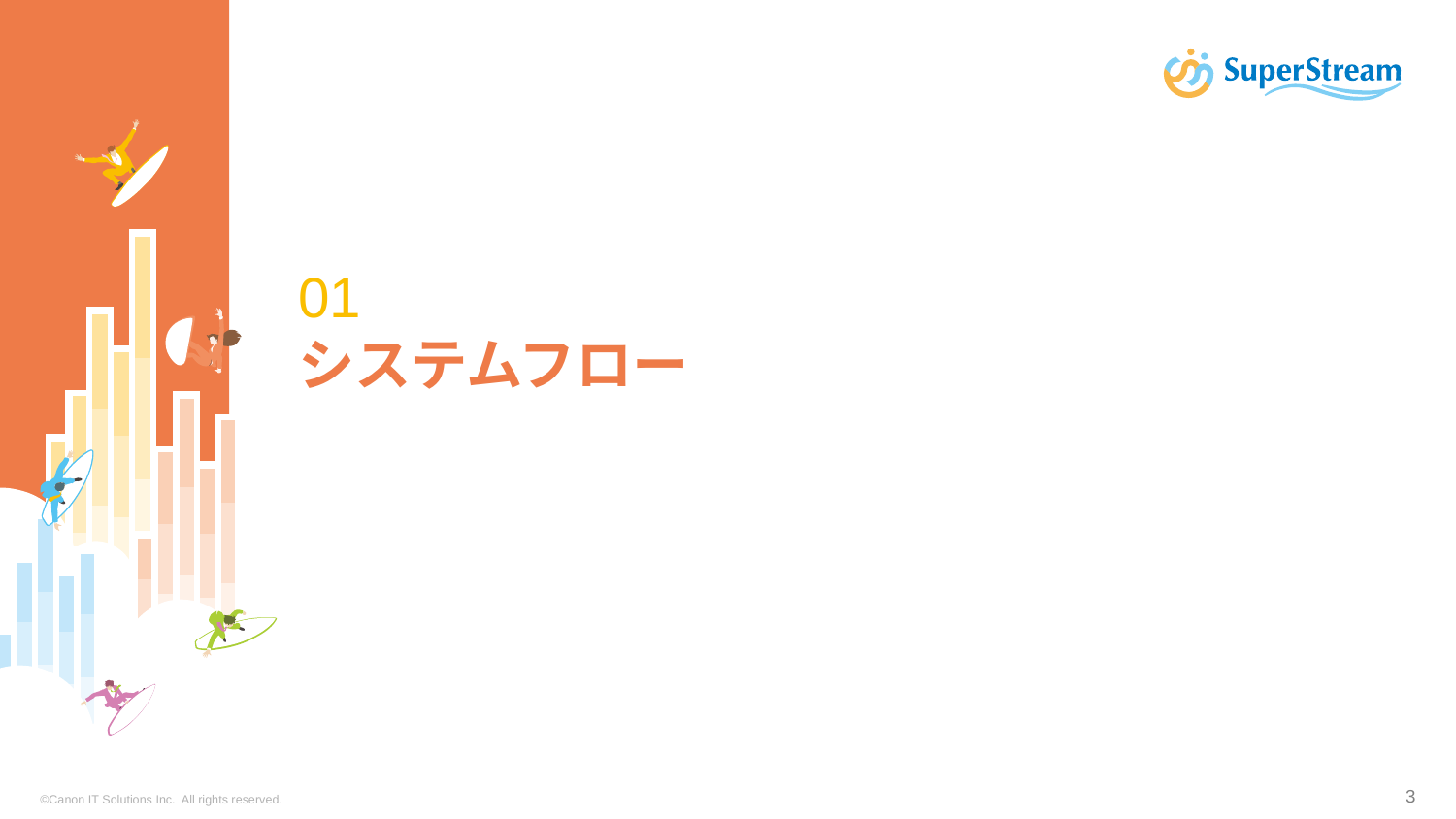

# 01 システムフロー
©Canon IT Solutions Inc.  All rights reserved.
3